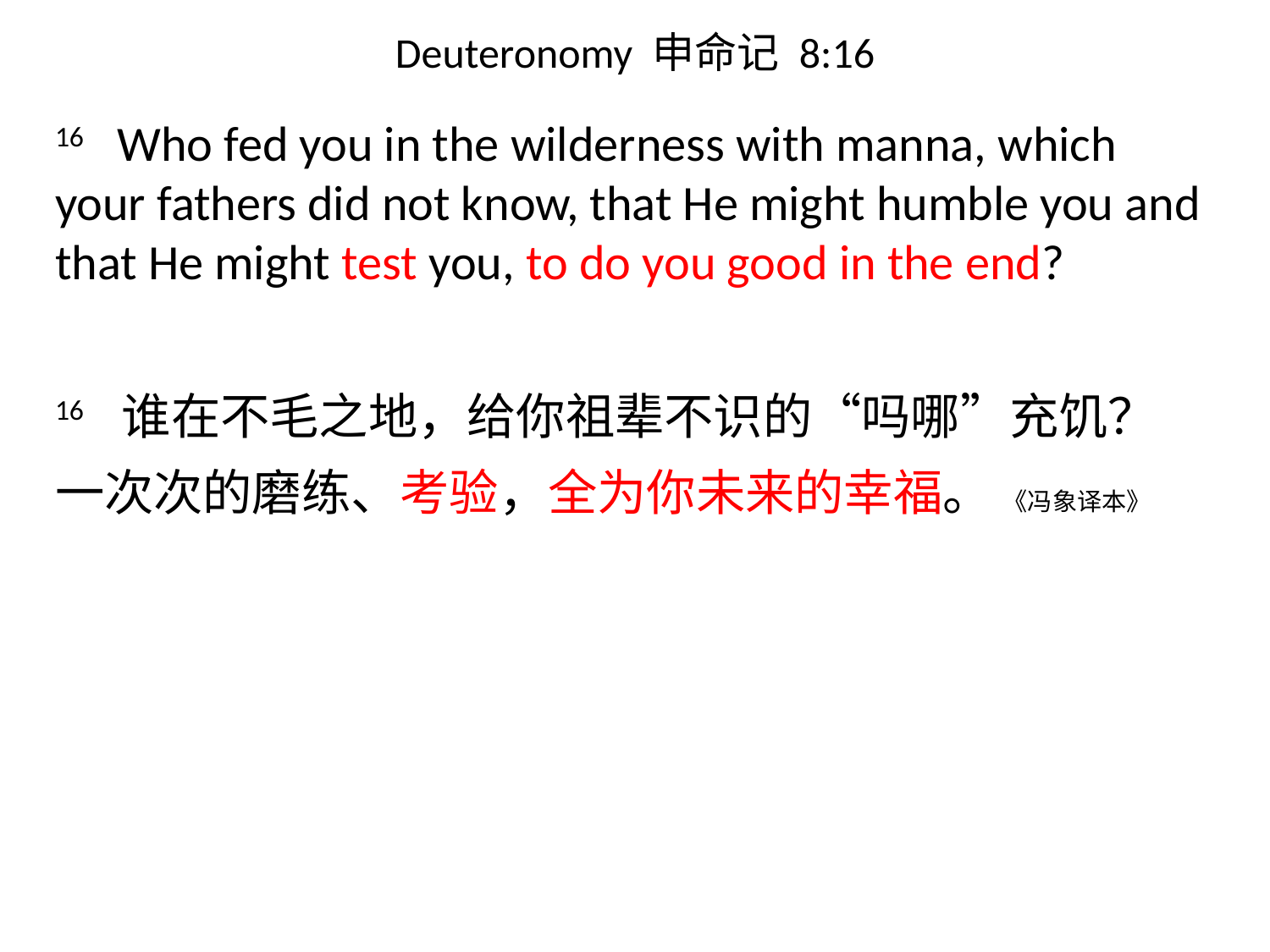

# Deuteronomy 申命记 8:16
16   Who fed you in the wilderness with manna, which your fathers did not know, that He might humble you and that He might test you, to do you good in the end?

16    谁在不毛之地，给你祖辈不识的“吗哪”充饥？ 一次次的磨练、考验，全为你未来的幸福。 《冯象译本》